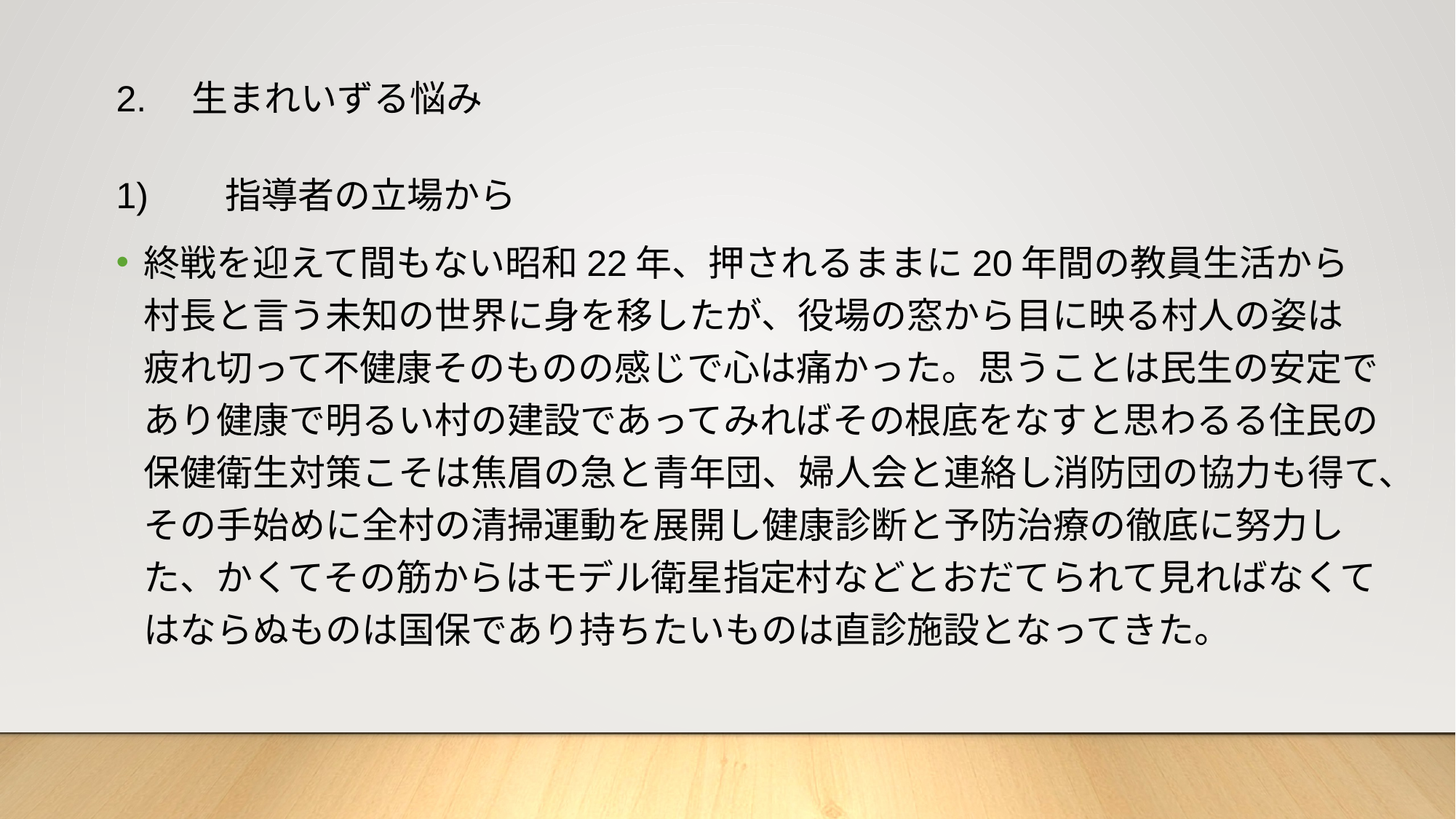

2.　生まれいずる悩み
1)	指導者の立場から
終戦を迎えて間もない昭和22年、押されるままに20年間の教員生活から村長と言う未知の世界に身を移したが、役場の窓から目に映る村人の姿は疲れ切って不健康そのものの感じで心は痛かった。思うことは民生の安定であり健康で明るい村の建設であってみればその根底をなすと思わるる住民の保健衛生対策こそは焦眉の急と青年団、婦人会と連絡し消防団の協力も得て、その手始めに全村の清掃運動を展開し健康診断と予防治療の徹底に努力した、かくてその筋からはモデル衛星指定村などとおだてられて見ればなくてはならぬものは国保であり持ちたいものは直診施設となってきた。